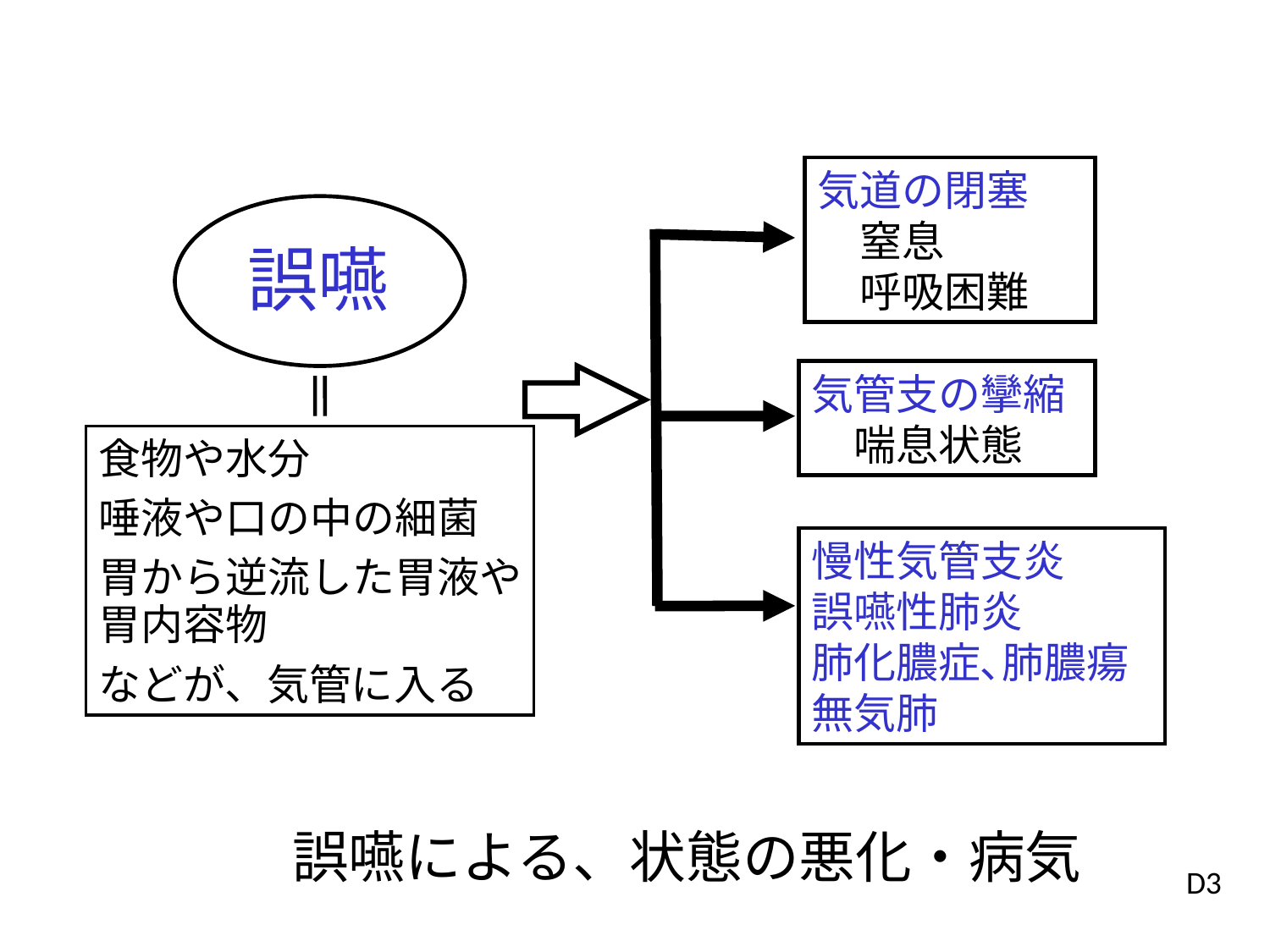

気道の閉塞
　窒息
　呼吸困難

誤嚥

気管支の攣縮
　喘息状態

食物や水分
唾液や口の中の細菌
胃から逆流した胃液や
胃内容物
などが、気管に入る
慢性気管支炎
誤嚥性肺炎
肺化膿症､肺膿瘍
無気肺

誤嚥による、状態の悪化・病気
D3